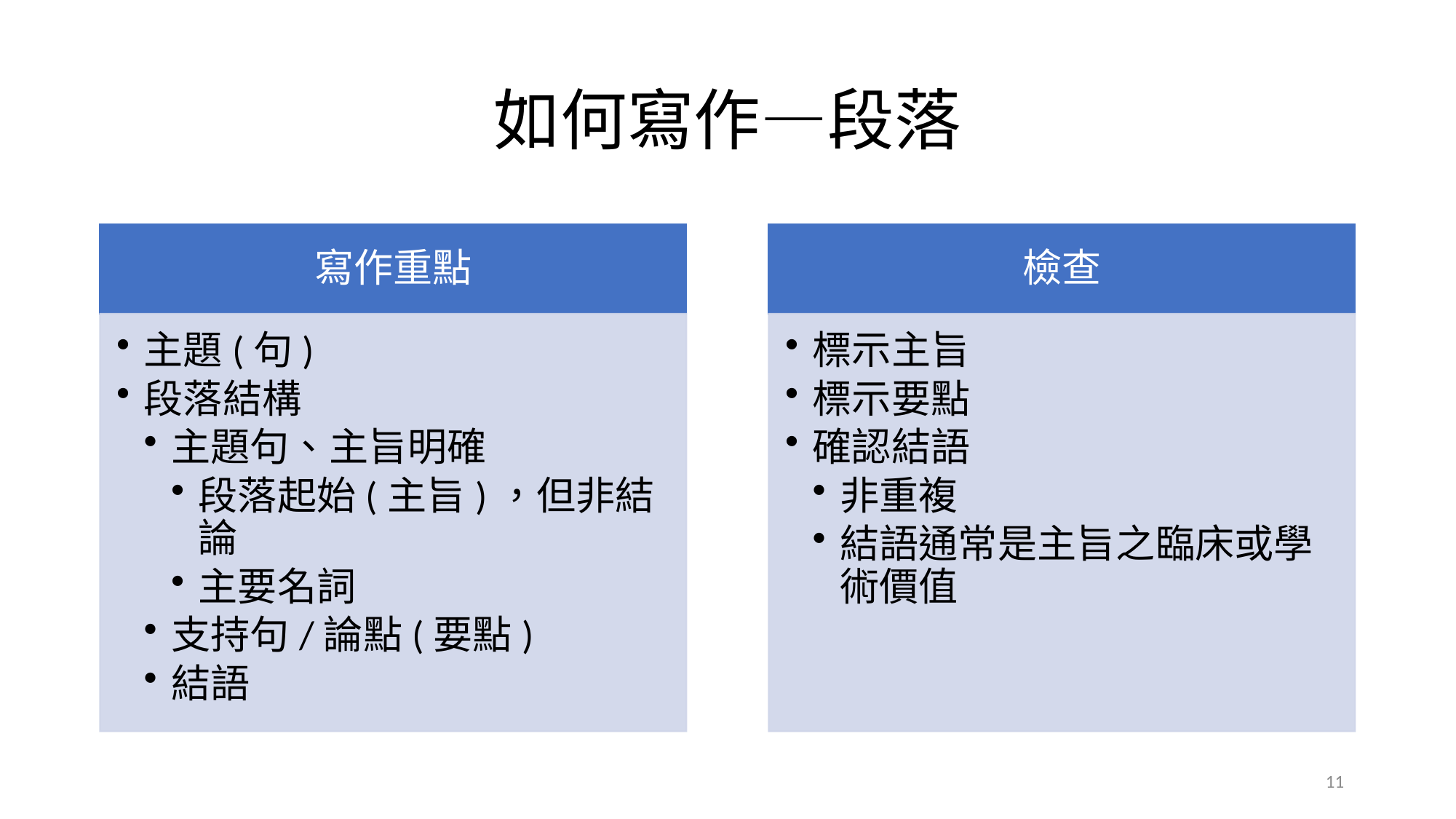

# 如何寫作—段落
寫作重點
主題(句)
段落結構
主題句、主旨明確
段落起始(主旨)，但非結論
主要名詞
支持句/論點(要點)
結語
檢查
標示主旨
標示要點
確認結語
非重複
結語通常是主旨之臨床或學術價值
11